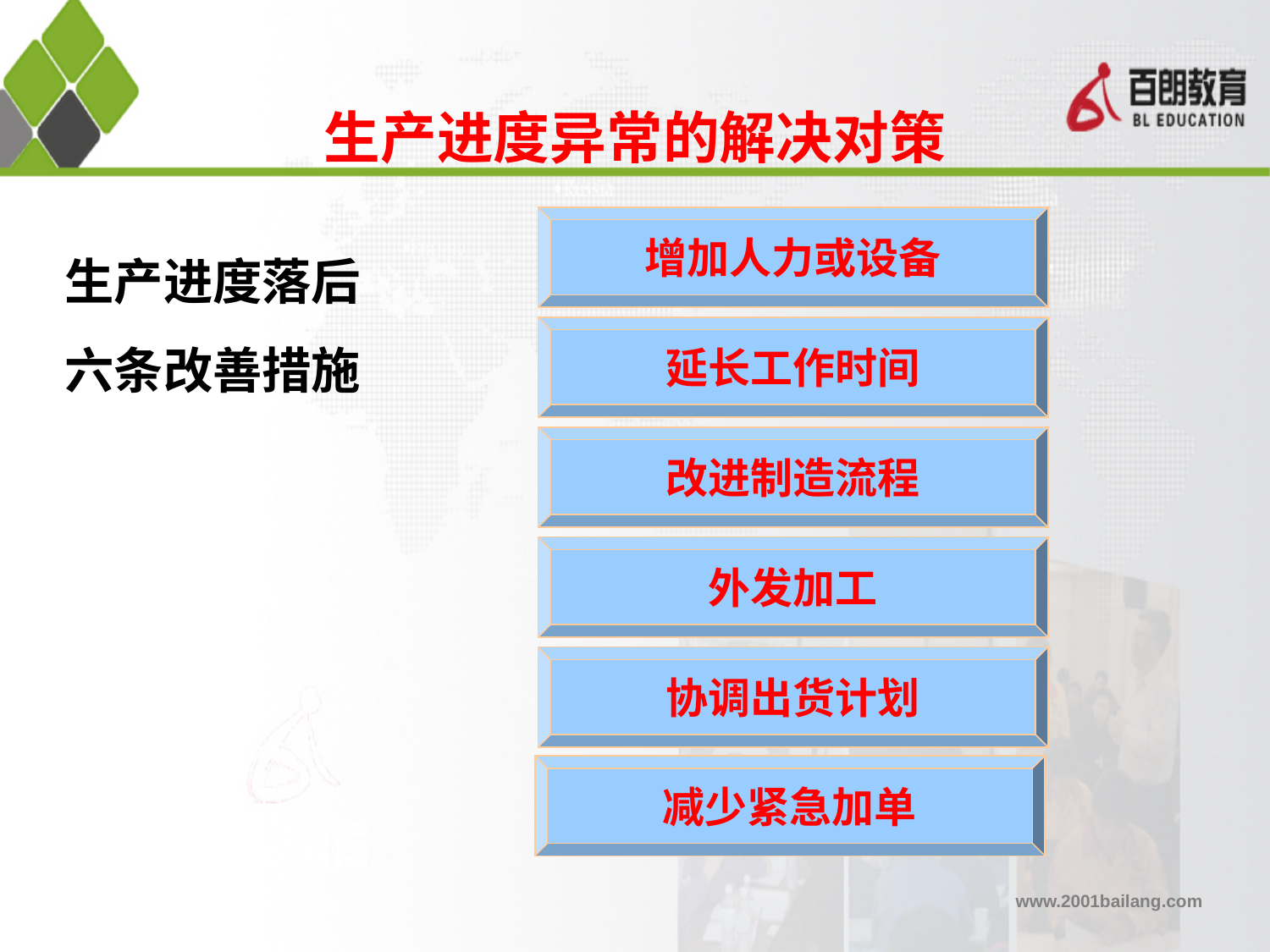

生产进度异常的解决对策
增加人力或设备
生产进度落后六条改善措施
延长工作时间
改进制造流程
外发加工
协调出货计划
减少紧急加单